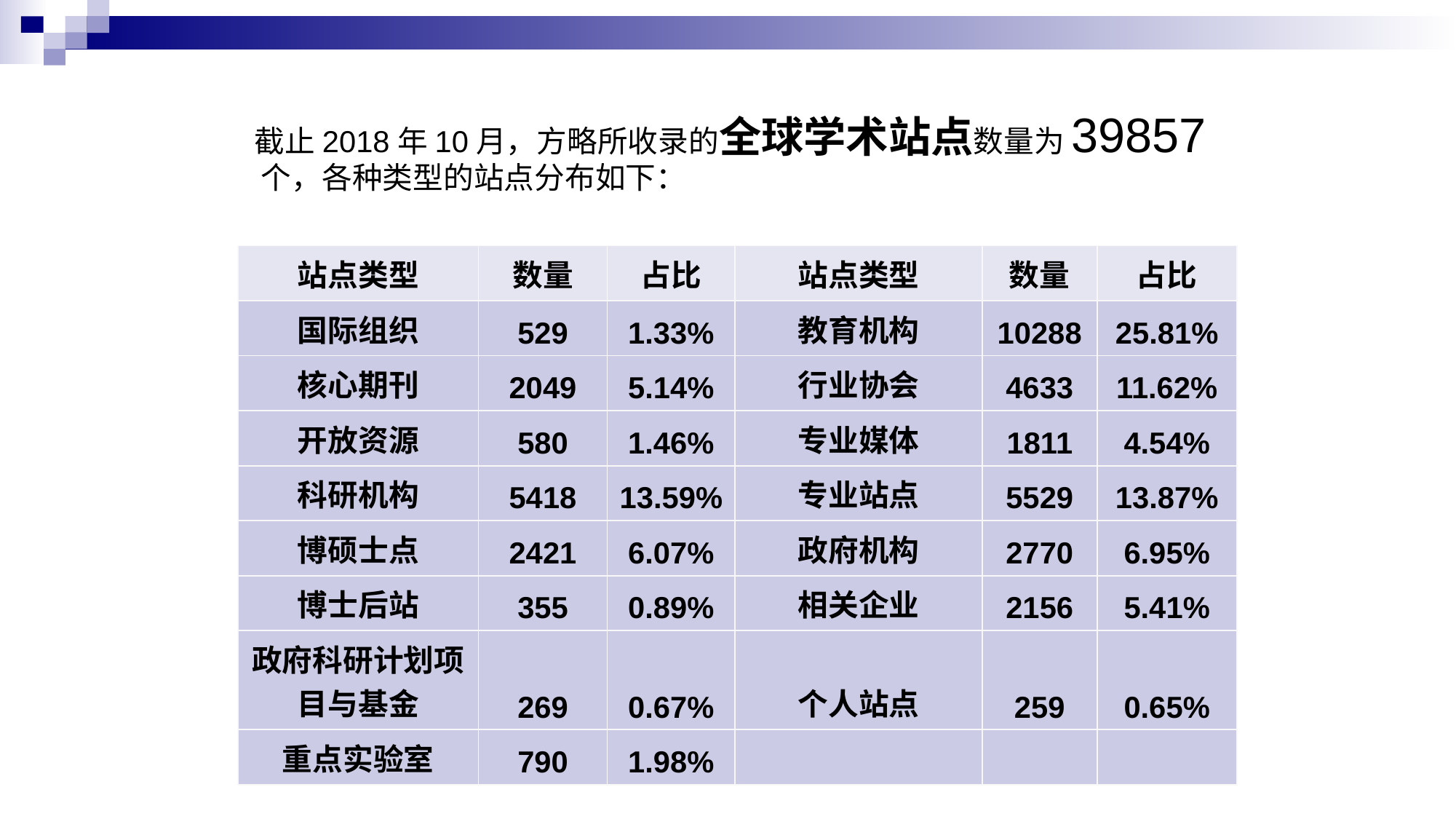

# 截止2018年10月，方略所收录的全球学术站点数量为39857个，各种类型的站点分布如下：
| 站点类型 | 数量 | 占比 | 站点类型 | 数量 | 占比 |
| --- | --- | --- | --- | --- | --- |
| 国际组织 | 529 | 1.33% | 教育机构 | 10288 | 25.81% |
| 核心期刊 | 2049 | 5.14% | 行业协会 | 4633 | 11.62% |
| 开放资源 | 580 | 1.46% | 专业媒体 | 1811 | 4.54% |
| 科研机构 | 5418 | 13.59% | 专业站点 | 5529 | 13.87% |
| 博硕士点 | 2421 | 6.07% | 政府机构 | 2770 | 6.95% |
| 博士后站 | 355 | 0.89% | 相关企业 | 2156 | 5.41% |
| 政府科研计划项目与基金 | 269 | 0.67% | 个人站点 | 259 | 0.65% |
| 重点实验室 | 790 | 1.98% |  |  |  |